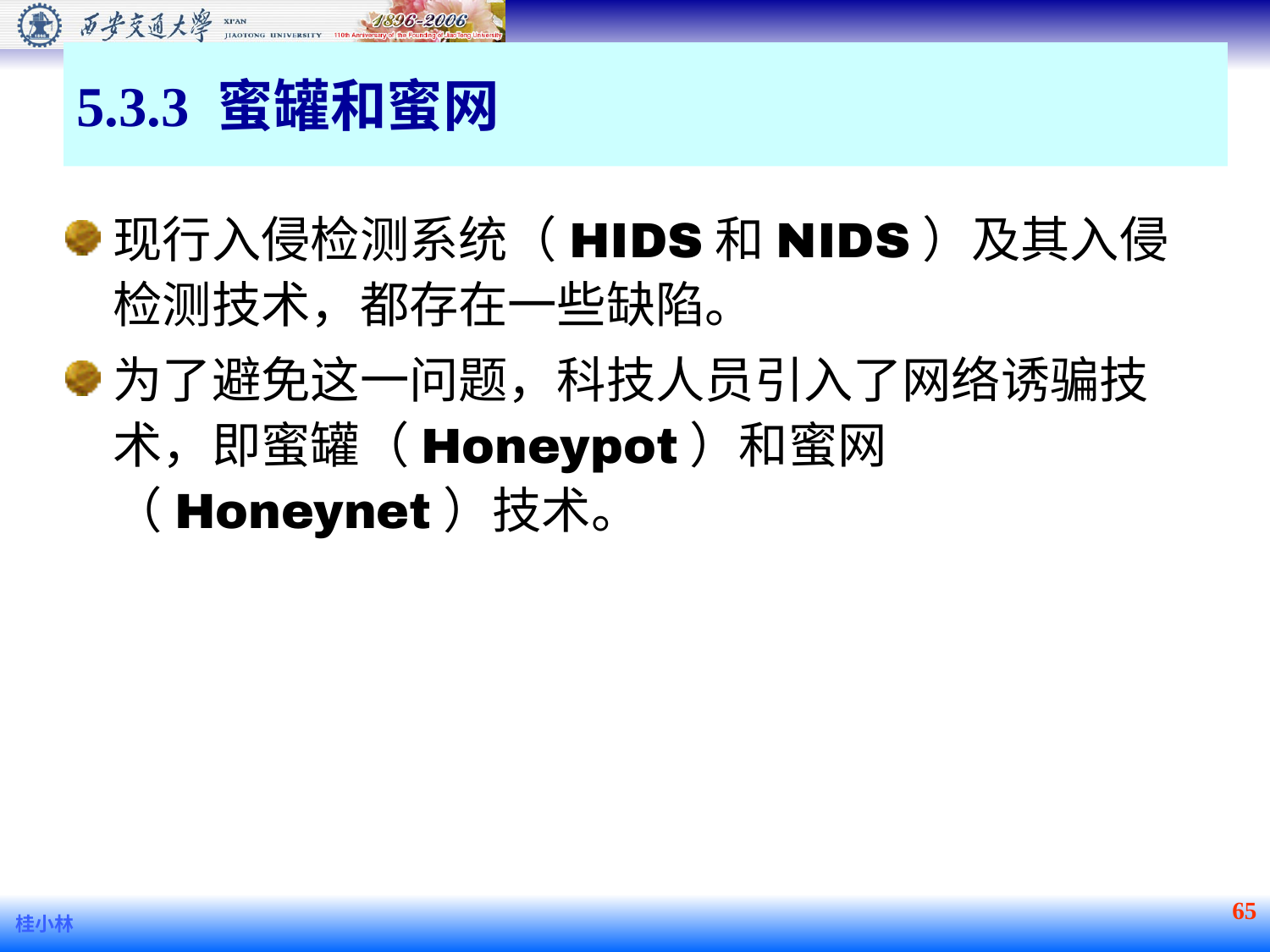

# 5.3.3 蜜罐和蜜网
现行入侵检测系统（HIDS和NIDS）及其入侵检测技术，都存在一些缺陷。
为了避免这一问题，科技人员引入了网络诱骗技术，即蜜罐（Honeypot）和蜜网（Honeynet）技术。
65
桂小林